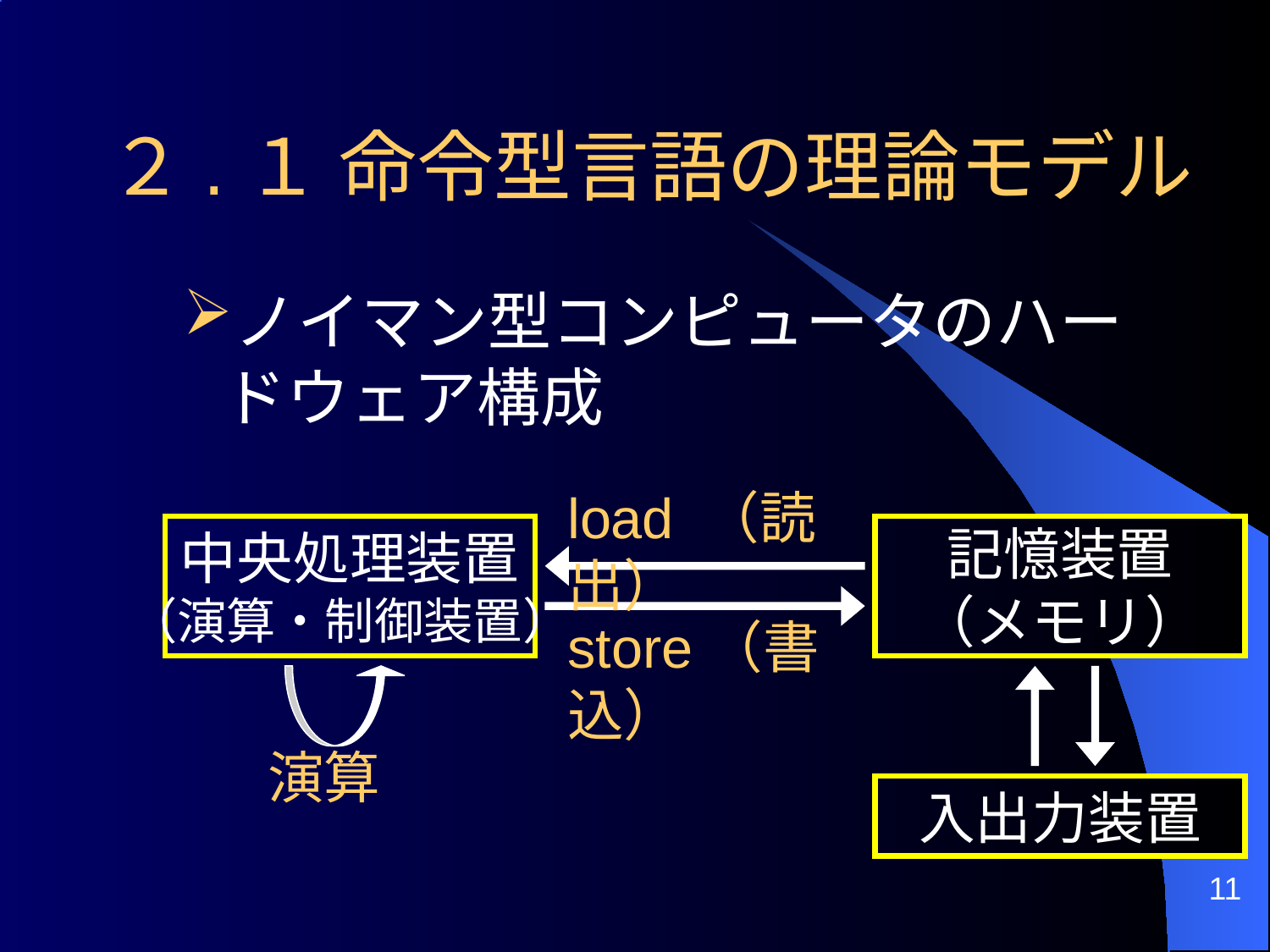

# ２.１ 命令型言語の理論モデル
ノイマン型コンピュータのハードウェア構成
load （読出）
中央処理装置
（演算・制御装置）
記憶装置
（メモリ）

store（書込）

演算
入出力装置
11